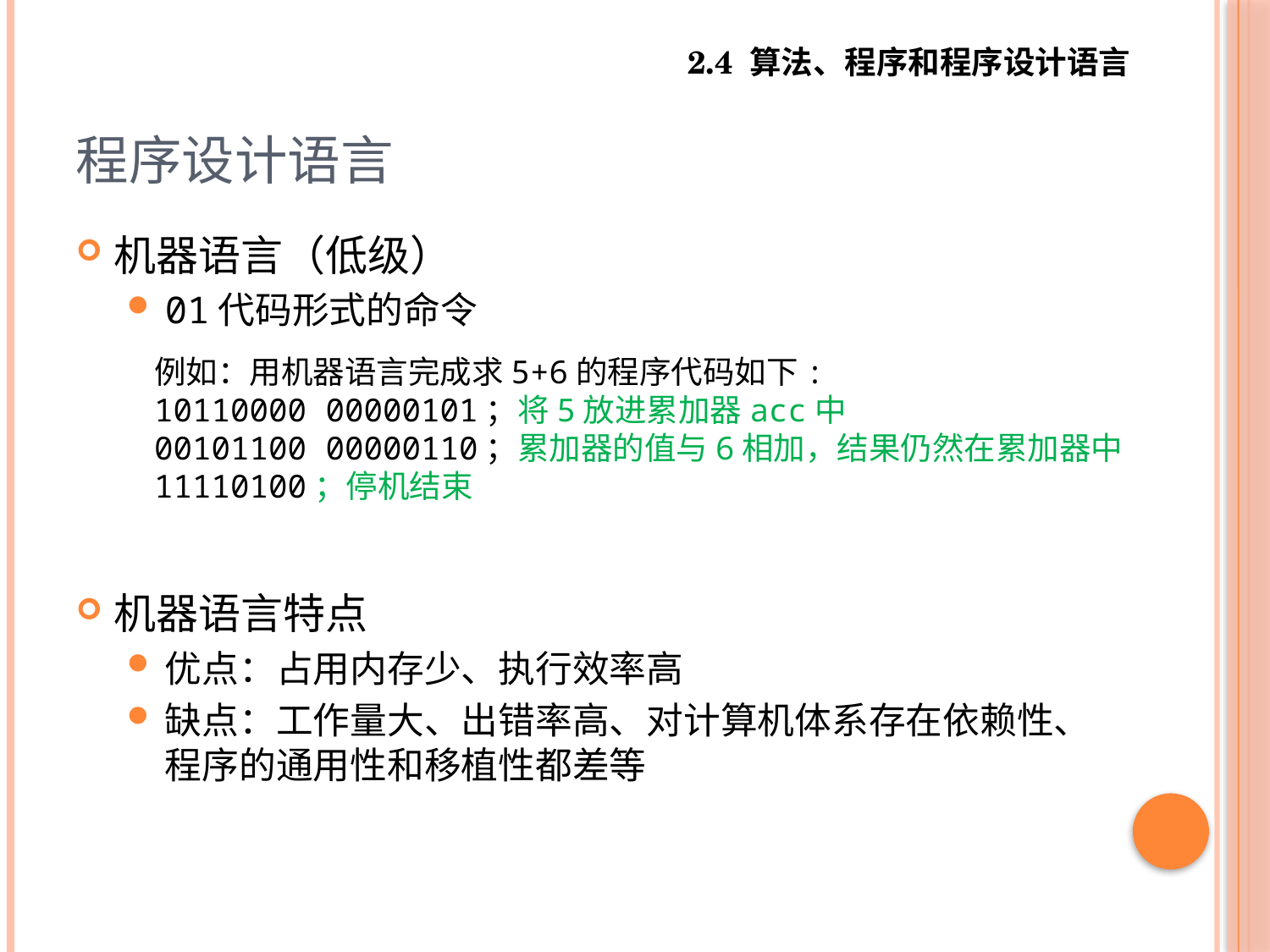

2.4 算法、程序和程序设计语言
# 程序设计语言
机器语言（低级）
01代码形式的命令

机器语言特点
优点：占用内存少、执行效率高
缺点：工作量大、出错率高、对计算机体系存在依赖性、程序的通用性和移植性都差等

例如：用机器语言完成求5+6的程序代码如下:
10110000 00000101；将5放进累加器acc中
00101100 00000110；累加器的值与6相加，结果仍然在累加器中
11110100；停机结束